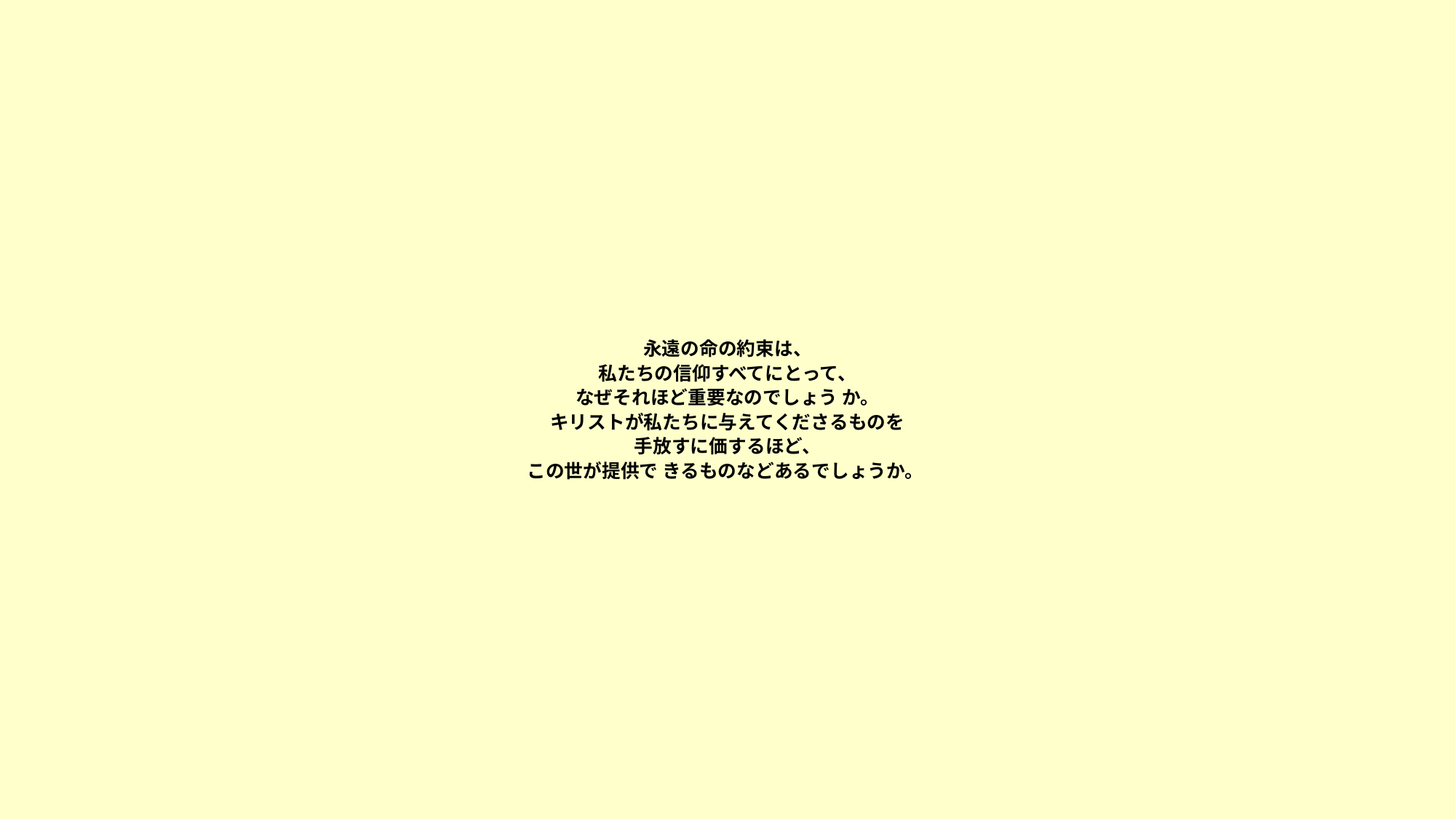

# 永遠の命の約束は、 私たちの信仰すべてにとって、 なぜそれほど重要なのでしょう か。 キリストが私たちに与えてくださるものを 手放すに価するほど、 この世が提供で きるものなどあるでしょうか。